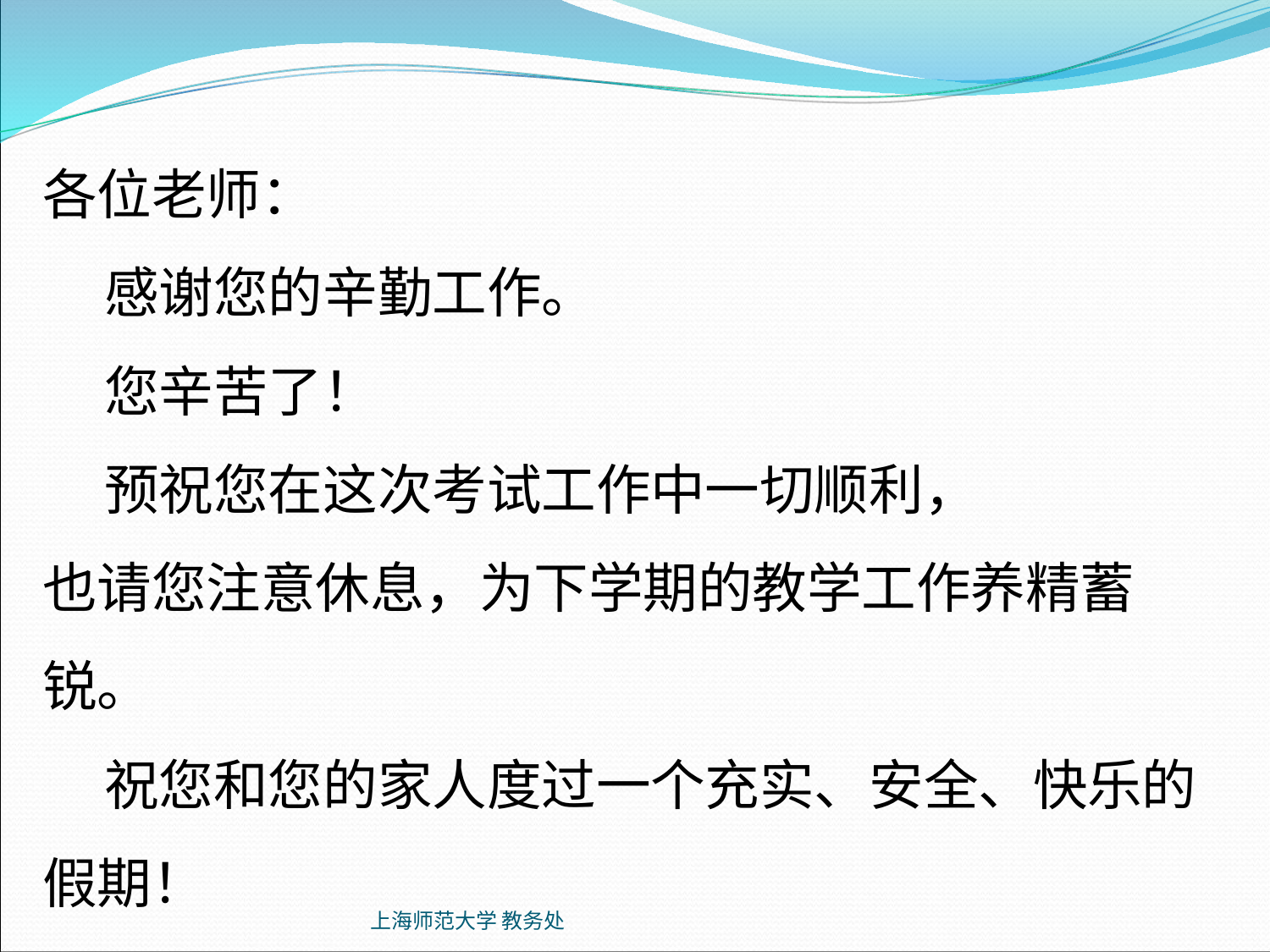

各位老师：
    感谢您的辛勤工作。
    您辛苦了！
    预祝您在这次考试工作中一切顺利，
也请您注意休息，为下学期的教学工作养精蓄锐。
    祝您和您的家人度过一个充实、安全、快乐的假期！

上海师范大学 教务处
30